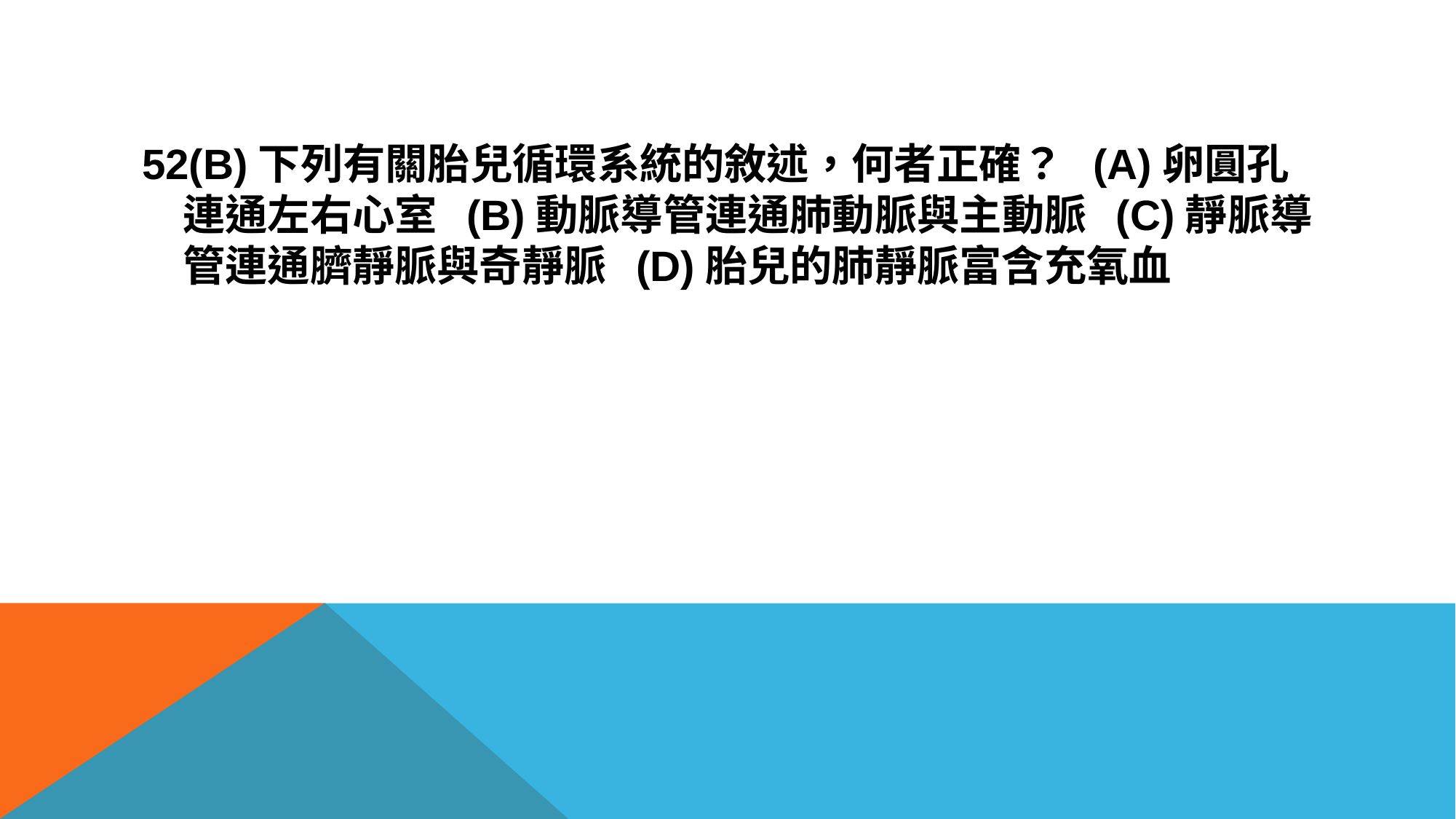

#
52(B)下列有關胎兒循環系統的敘述，何者正確？  (A)卵圓孔連通左右心室  (B)動脈導管連通肺動脈與主動脈  (C)靜脈導管連通臍靜脈與奇靜脈  (D)胎兒的肺靜脈富含充氧血